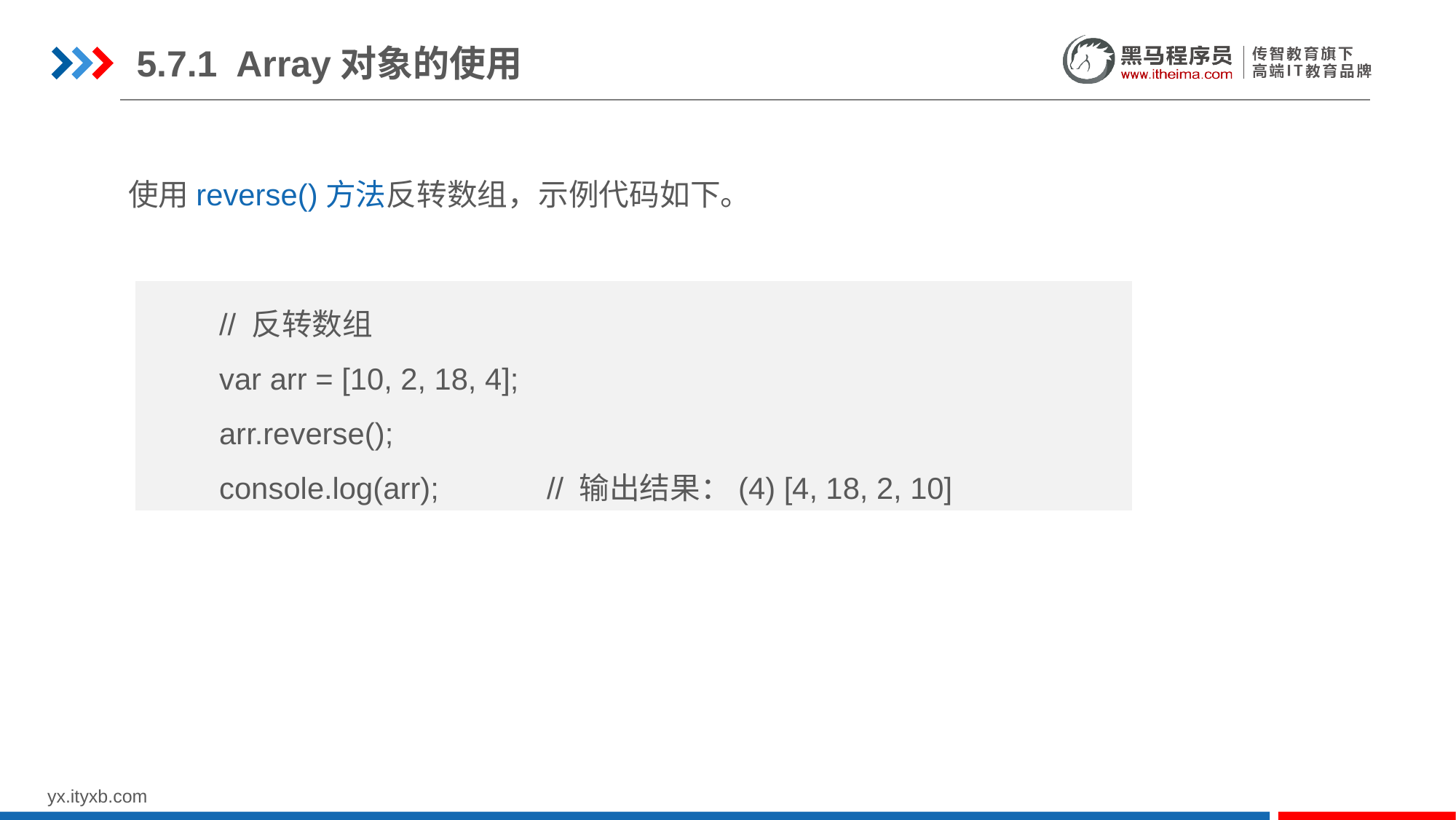

5.7.1  Array对象的使用
使用reverse()方法反转数组，示例代码如下。
// 反转数组
var arr = [10, 2, 18, 4];
arr.reverse();
console.log(arr);	// 输出结果：(4) [4, 18, 2, 10]